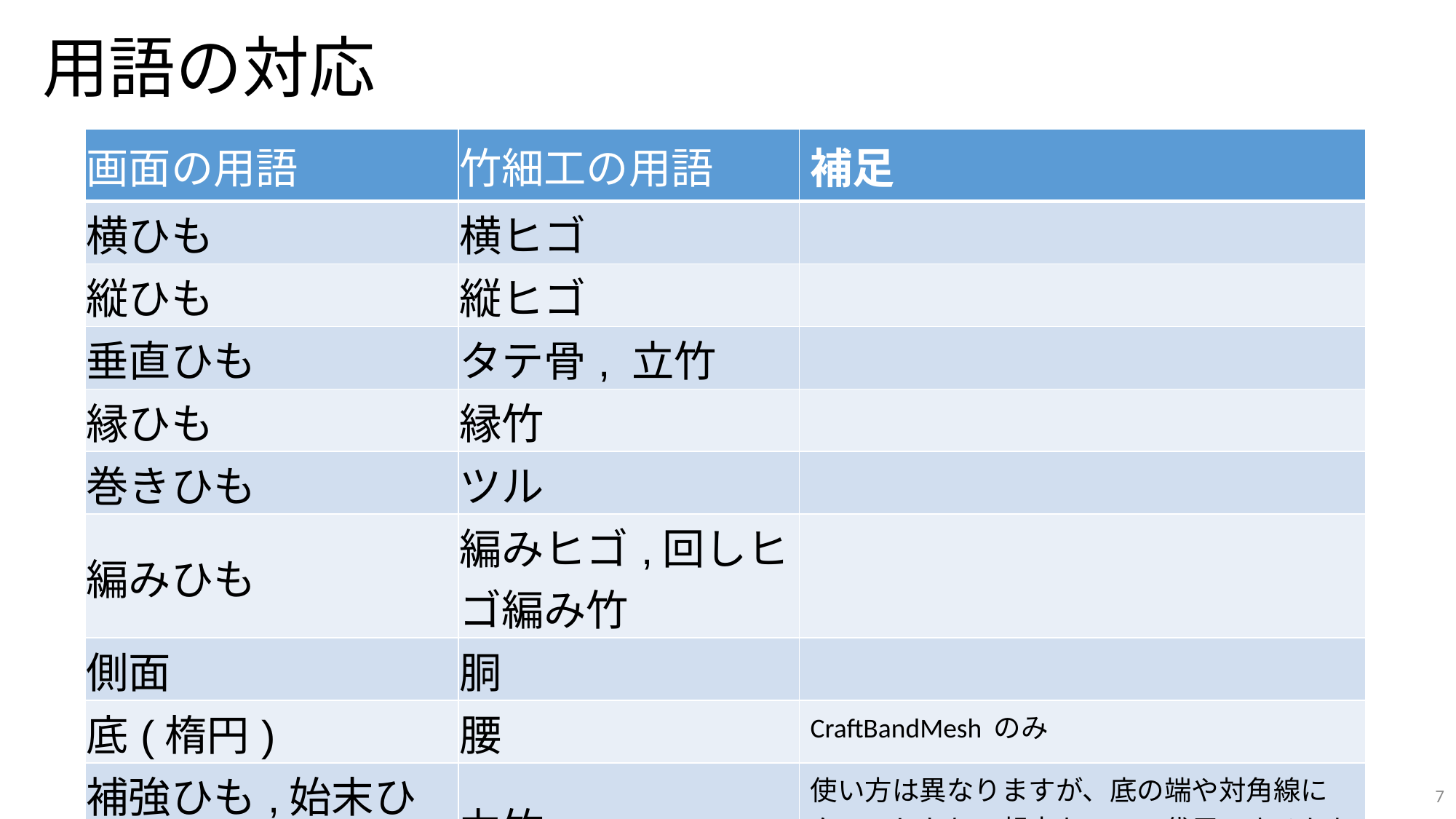

# 用語の対応
| 画面の用語 | 竹細工の用語 | 補足 |
| --- | --- | --- |
| 横ひも | 横ヒゴ |  |
| 縦ひも | 縦ヒゴ |  |
| 垂直ひも | タテ骨, 立竹 |  |
| 縁ひも | 縁竹 |  |
| 巻きひも | ツル |  |
| 編みひも | 編みヒゴ,回しヒゴ編み竹 |  |
| 側面 | 胴 |  |
| 底(楕円) | 腰 | CraftBandMesh のみ |
| 補強ひも,始末ひも | 力竹 | 使い方は異なりますが、底の端や対角線にクロスしたりの想定なので、代用できるかも |
7